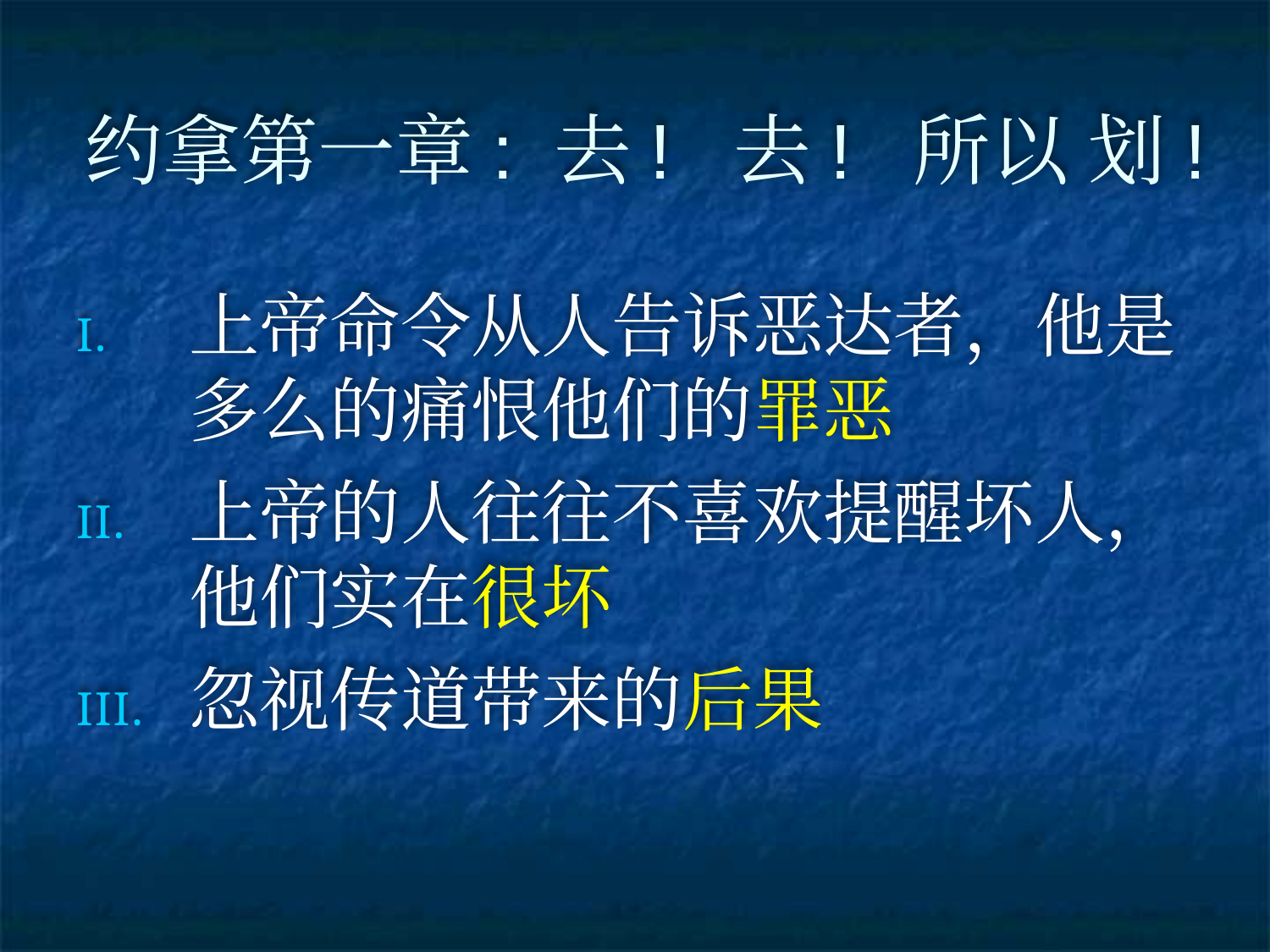

# 约拿第一章: 去!  去!  所以 划!
上帝命令从人告诉恶达者，他是多么的痛恨他们的罪恶
上帝的人往往不喜欢提醒坏人，他们实在很坏
忽视传道带来的后果